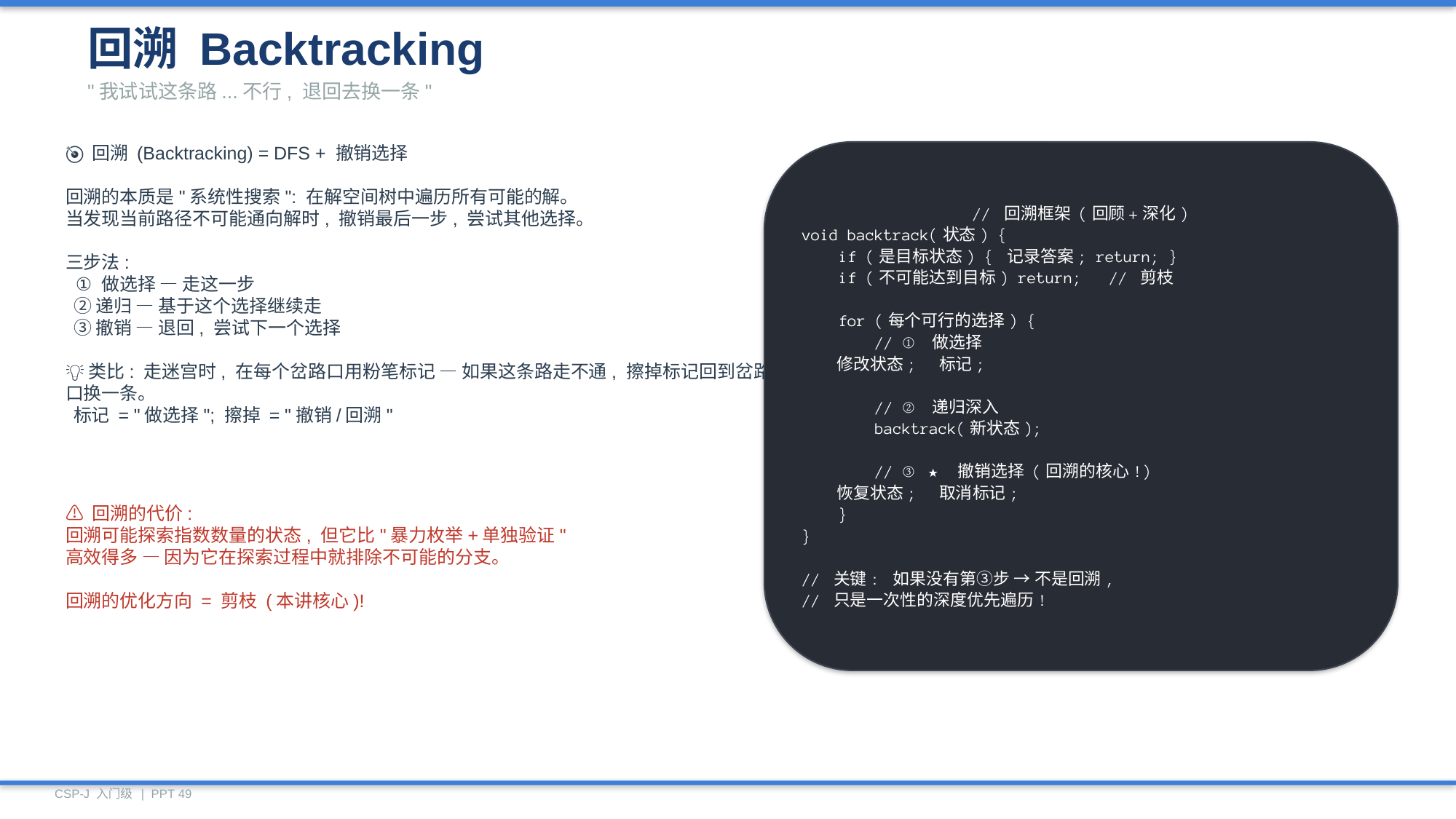

回溯 Backtracking
"我试试这条路...不行, 退回去换一条"
🎯 回溯 (Backtracking) = DFS + 撤销选择
回溯的本质是"系统性搜索": 在解空间树中遍历所有可能的解。
当发现当前路径不可能通向解时, 撤销最后一步, 尝试其他选择。
三步法:
  ① 做选择 — 走这一步
  ② 递归 — 基于这个选择继续走
  ③ 撤销 — 退回, 尝试下一个选择
💡 类比: 走迷宫时, 在每个岔路口用粉笔标记 — 如果这条路走不通, 擦掉标记回到岔路口换一条。
  标记 = "做选择"; 擦掉 = "撤销/回溯"
// 回溯框架 (回顾+深化)
void backtrack(状态) {
    if (是目标状态) { 记录答案; return; }
    if (不可能达到目标) return;   // 剪枝

    for (每个可行的选择) {
        // ① 做选择
        修改状态;  标记;

        // ② 递归深入
        backtrack(新状态);

        // ③ ★ 撤销选择 (回溯的核心!)
        恢复状态;  取消标记;
    }
}

// 关键: 如果没有第③步 → 不是回溯,
// 只是一次性的深度优先遍历!
⚠️ 回溯的代价:
回溯可能探索指数数量的状态, 但它比"暴力枚举+单独验证"
高效得多 — 因为它在探索过程中就排除不可能的分支。
回溯的优化方向 = 剪枝 (本讲核心)!

CSP-J 入门级  |  PPT 49